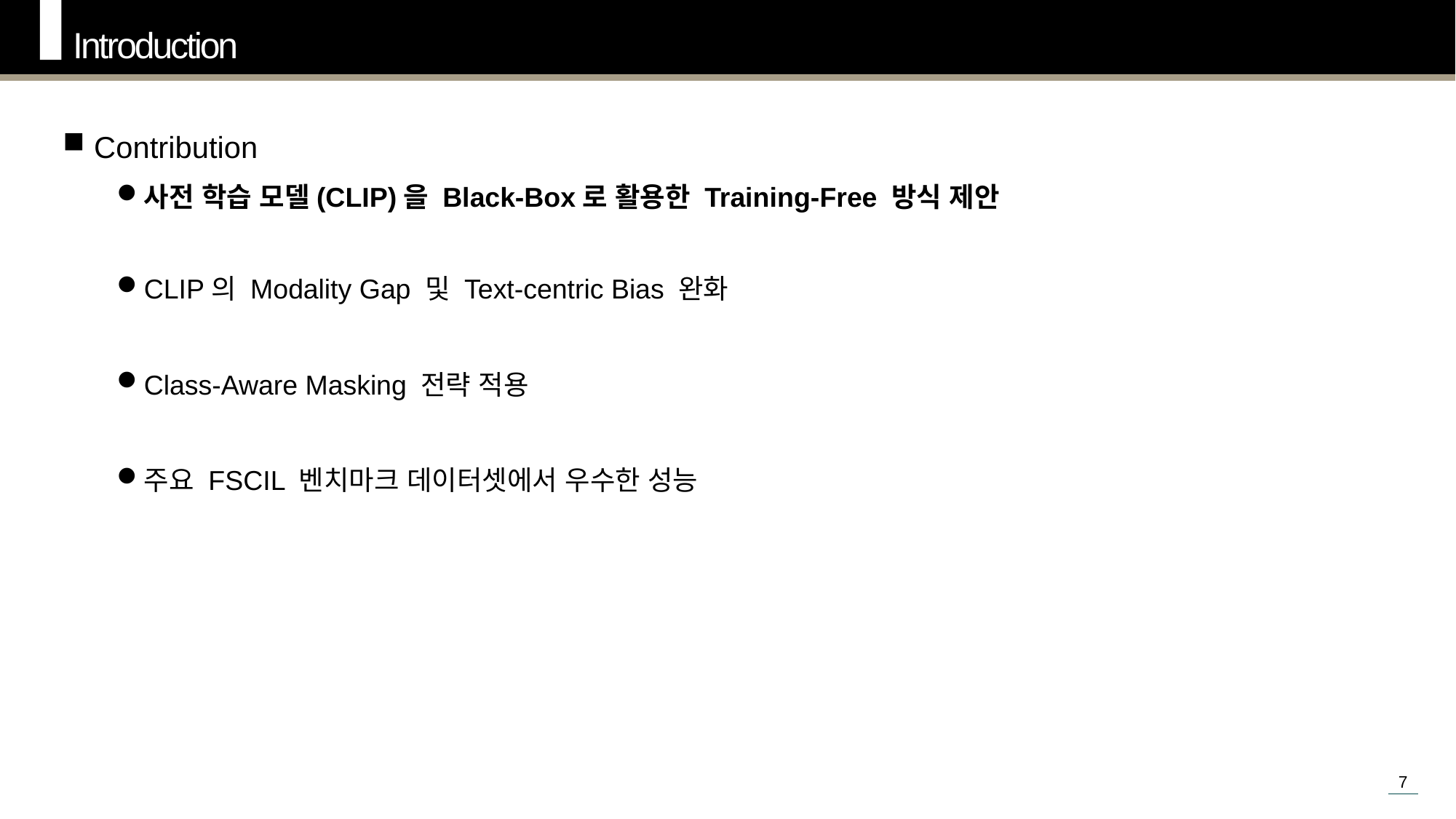

Introduction
Contribution
사전 학습 모델(CLIP)을 Black-Box로 활용한 Training-Free 방식 제안

CLIP의 Modality Gap 및 Text-centric Bias 완화

Class-Aware Masking 전략 적용

주요 FSCIL 벤치마크 데이터셋에서 우수한 성능